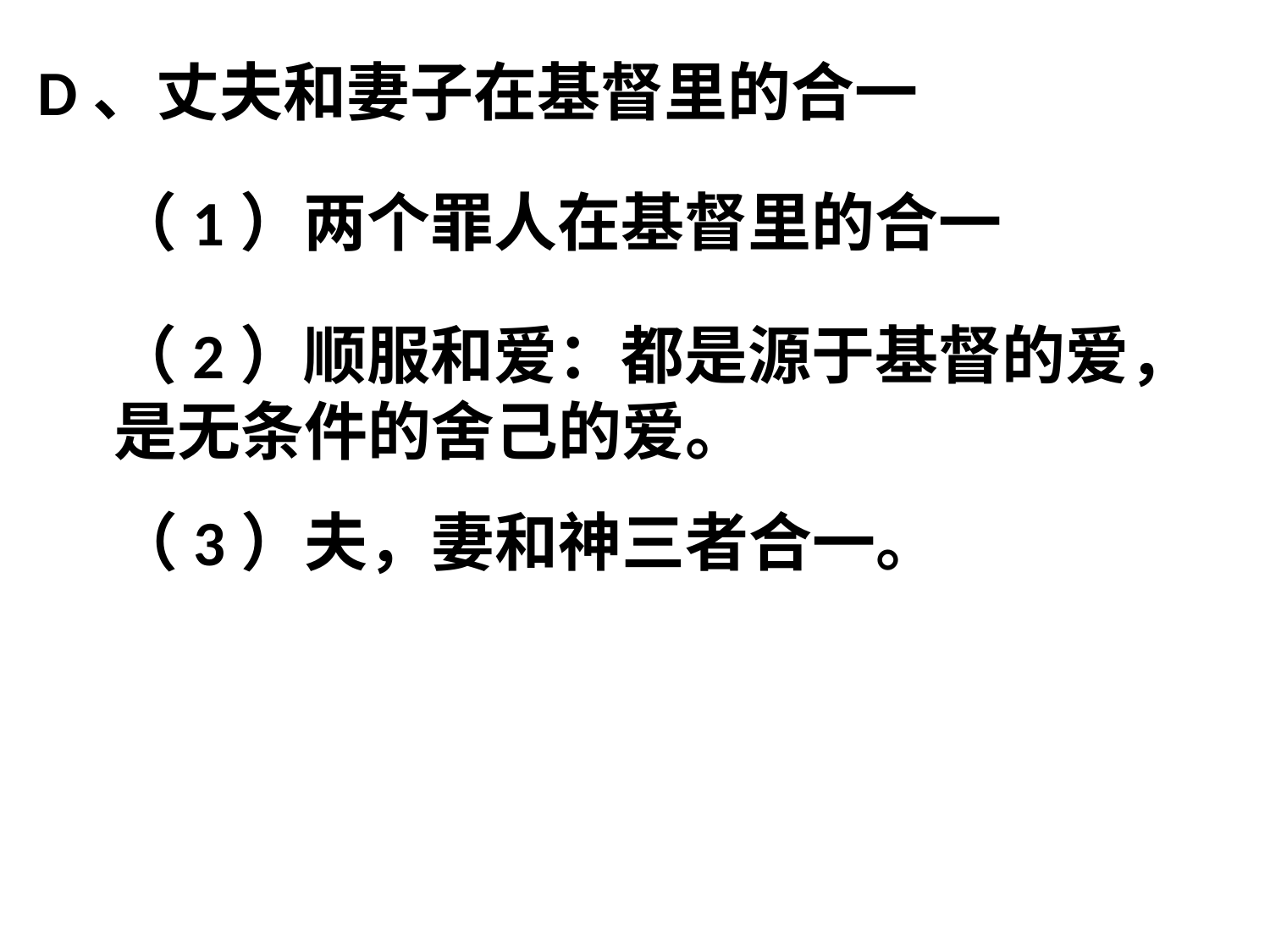

D、丈夫和妻子在基督里的合一
（1）两个罪人在基督里的合一
（2）顺服和爱：都是源于基督的爱，是无条件的舍己的爱。
（3）夫，妻和神三者合一。